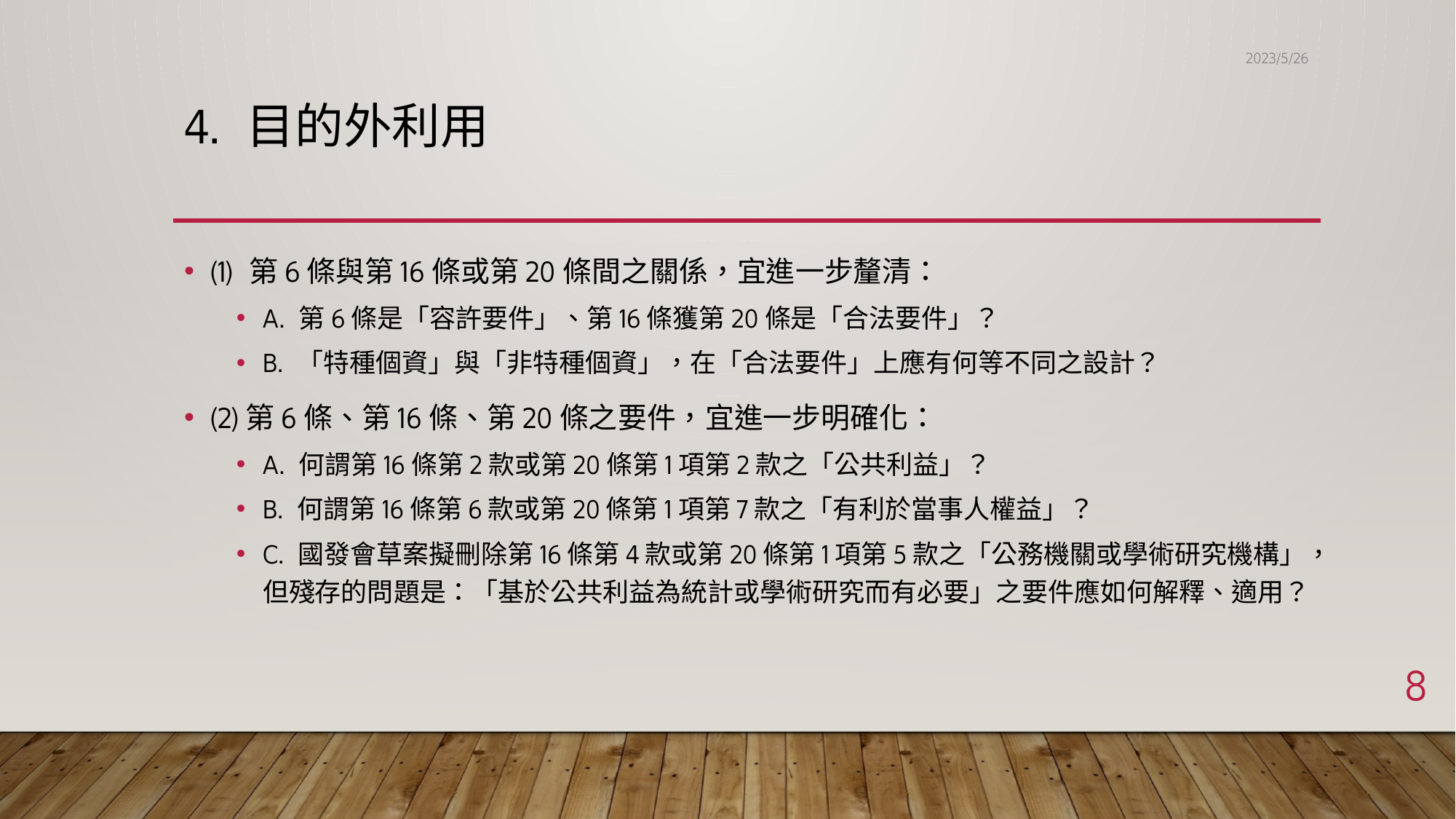

2023/5/26
# 4. 目的外利用
(1) 第6條與第16條或第20條間之關係，宜進一步釐清：
A. 第6條是「容許要件」、第16條獲第20條是「合法要件」？
B. 「特種個資」與「非特種個資」，在「合法要件」上應有何等不同之設計？
(2)第6條、第16條、第20條之要件，宜進一步明確化：
A. 何謂第16條第2款或第20條第1項第2款之「公共利益」？
B. 何謂第16條第6款或第20條第1項第7款之「有利於當事人權益」？
C. 國發會草案擬刪除第16條第4款或第20條第1項第5款之「公務機關或學術研究機構」，但殘存的問題是：「基於公共利益為統計或學術研究而有必要」之要件應如何解釋、適用？
8